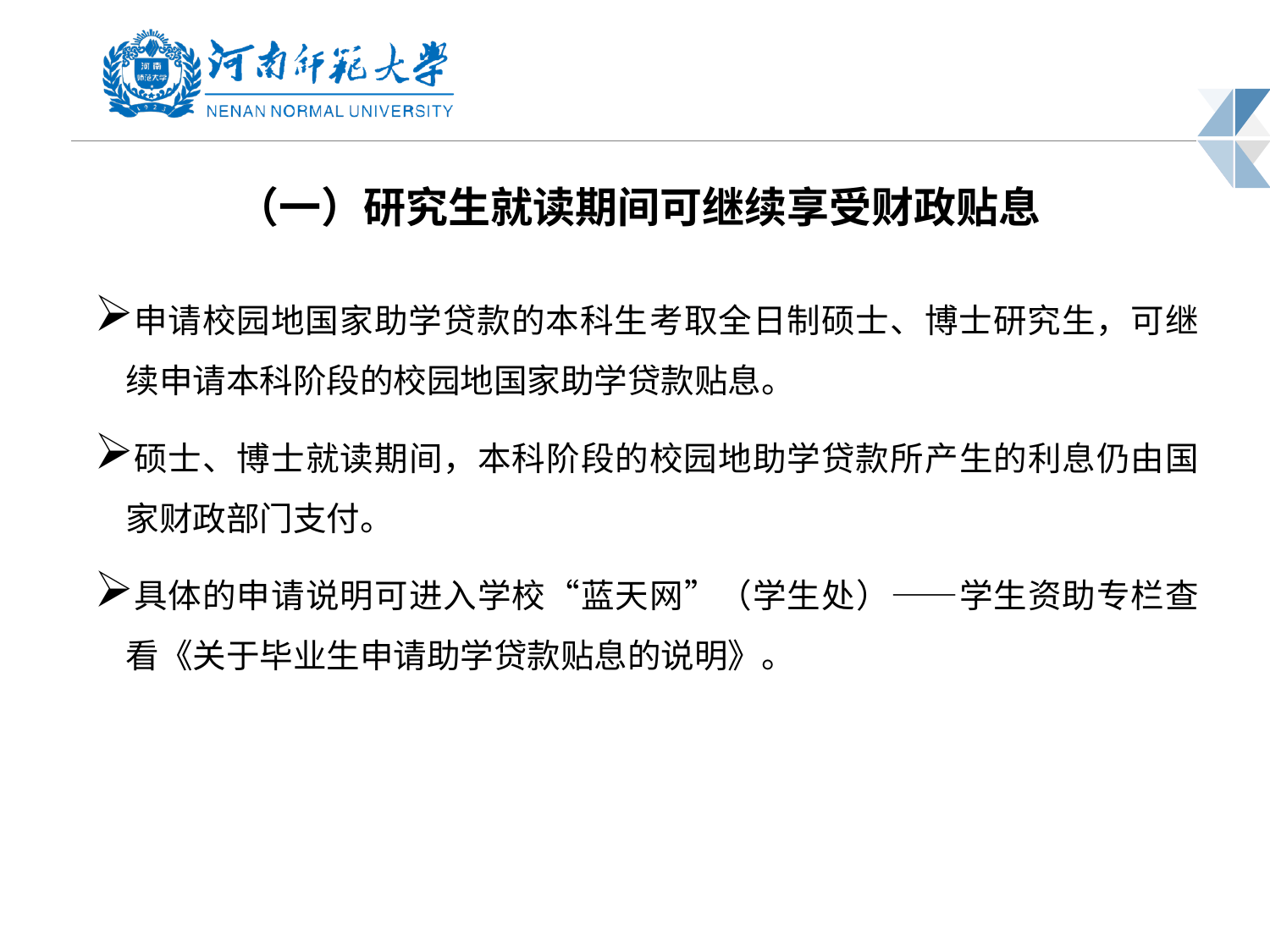

（一）研究生就读期间可继续享受财政贴息
申请校园地国家助学贷款的本科生考取全日制硕士、博士研究生，可继续申请本科阶段的校园地国家助学贷款贴息。
硕士、博士就读期间，本科阶段的校园地助学贷款所产生的利息仍由国家财政部门支付。
具体的申请说明可进入学校“蓝天网”（学生处）——学生资助专栏查看《关于毕业生申请助学贷款贴息的说明》。